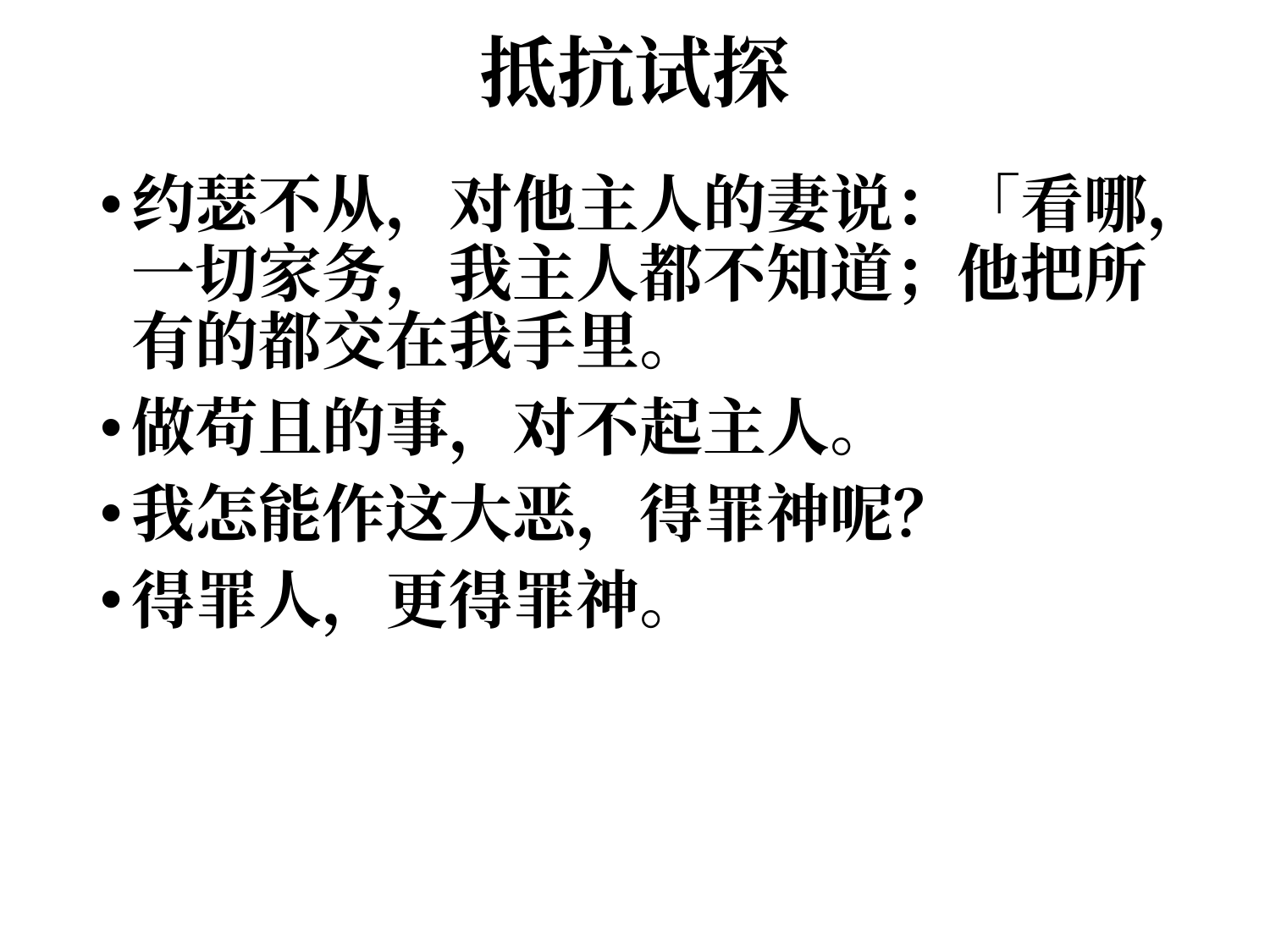

# 抵抗试探
约瑟不从，对他主人的妻说：「看哪，一切家务，我主人都不知道；他把所有的都交在我手里。
做苟且的事，对不起主人。
我怎能作这大恶，得罪神呢？
得罪人，更得罪神。